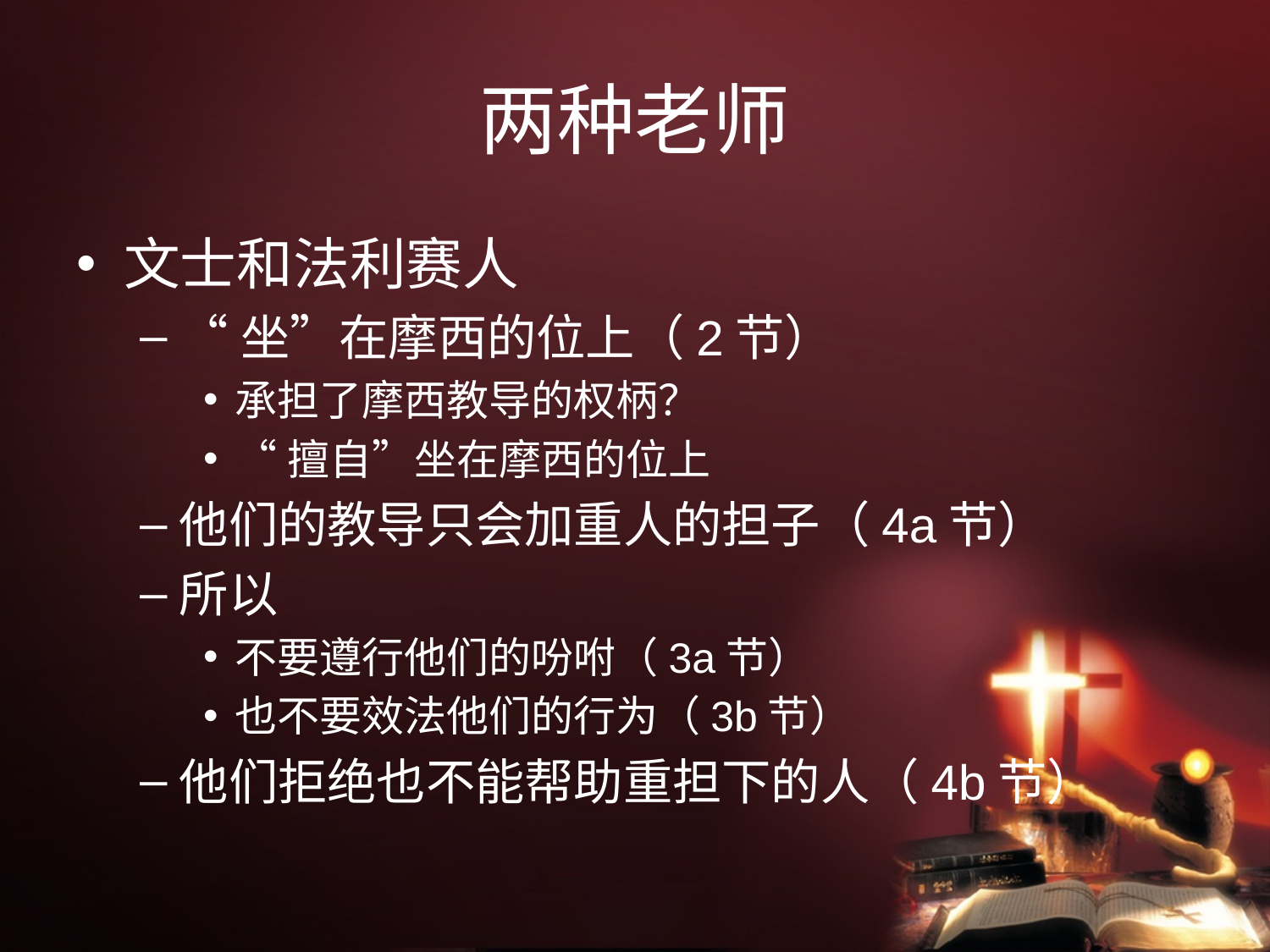

# 两种老师
文士和法利赛人
“坐”在摩西的位上（2节）
承担了摩西教导的权柄？
“擅自”坐在摩西的位上
他们的教导只会加重人的担子（4a节）
所以
不要遵行他们的吩咐（3a节）
也不要效法他们的行为（3b节）
他们拒绝也不能帮助重担下的人（4b节）